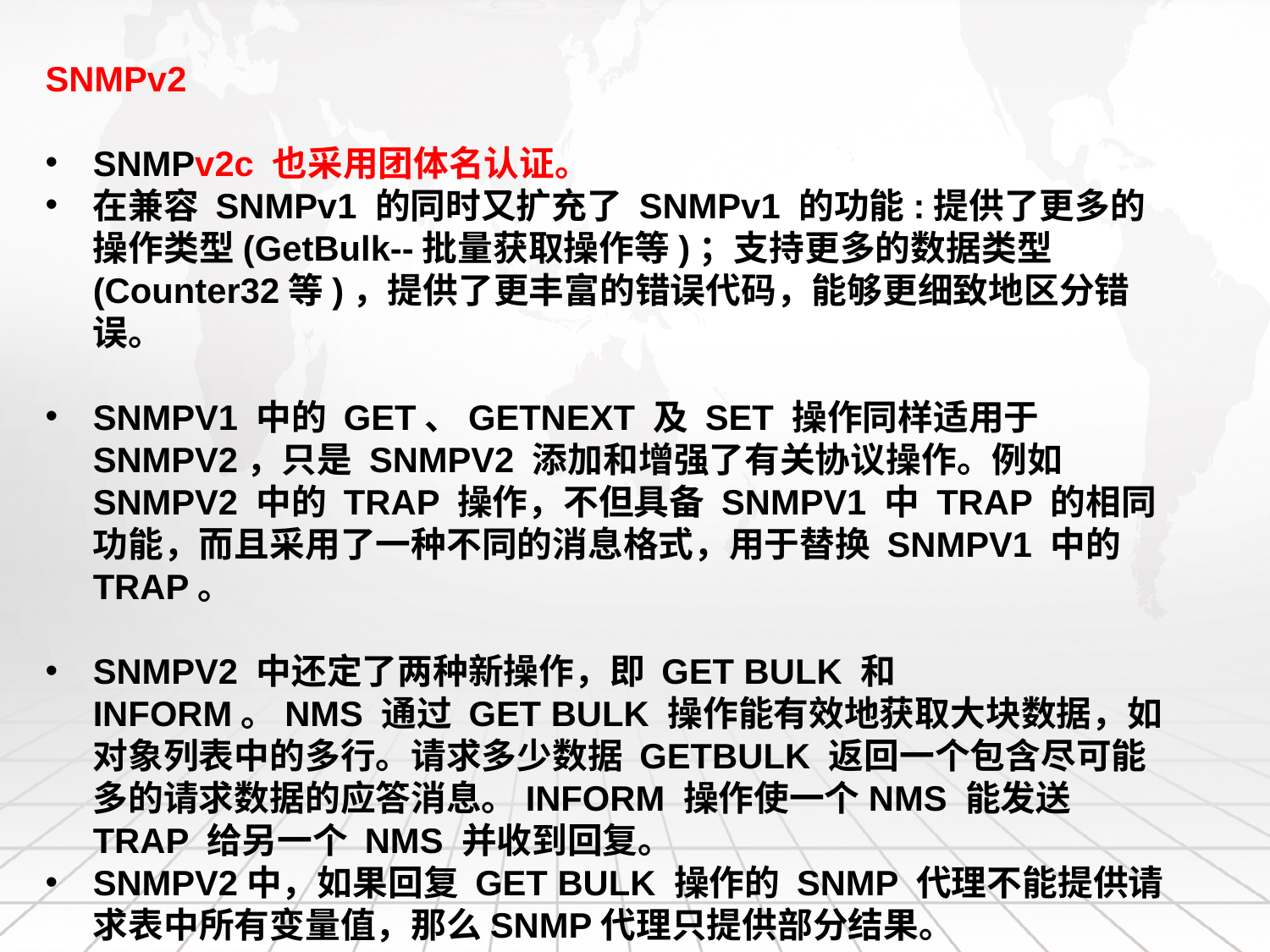

SNMPv2

SNMPv2c 也采用团体名认证。
在兼容 SNMPv1 的同时又扩充了 SNMPv1 的功能:提供了更多的操作类型(GetBulk--批量获取操作等)；支持更多的数据类型(Counter32等)，提供了更丰富的错误代码，能够更细致地区分错误。

SNMPV1 中的 GET、GETNEXT 及 SET 操作同样适用于 SNMPV2，只是 SNMPV2 添加和增强了有关协议操作。例如 SNMPV2 中的 TRAP 操作，不但具备 SNMPV1 中 TRAP 的相同功能，而且采用了一种不同的消息格式，用于替换 SNMPV1 中的 TRAP。

SNMPV2 中还定了两种新操作，即 GET BULK 和 INFORM。NMS 通过 GET BULK 操作能有效地获取大块数据，如对象列表中的多行。请求多少数据 GETBULK 返回一个包含尽可能多的请求数据的应答消息。INFORM 操作使一个NMS 能发送 TRAP 给另一个 NMS 并收到回复。
SNMPV2中，如果回复 GET BULK 操作的 SNMP 代理不能提供请求表中所有变量值，那么SNMP代理只提供部分结果。